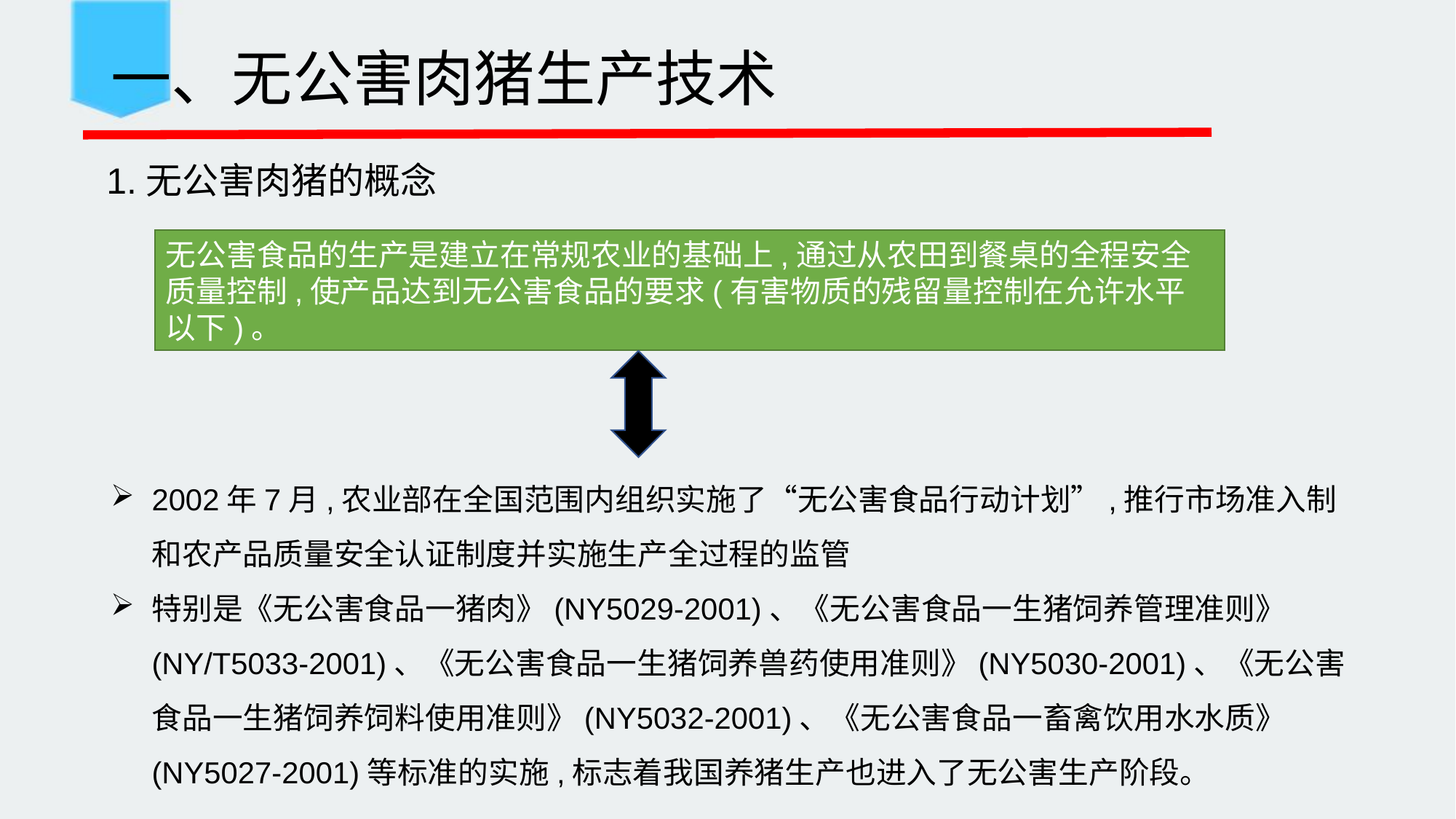

一、无公害肉猪生产技术
1.无公害肉猪的概念
无公害食品的生产是建立在常规农业的基础上,通过从农田到餐桌的全程安全质量控制,使产品达到无公害食品的要求(有害物质的残留量控制在允许水平以下)。

2002年7月,农业部在全国范围内组织实施了“无公害食品行动计划”,推行市场准入制和农产品质量安全认证制度并实施生产全过程的监管
特别是《无公害食品一猪肉》(NY5029-2001)、《无公害食品一生猪饲养管理准则》(NY/T5033-2001)、《无公害食品一生猪饲养兽药使用准则》(NY5030-2001)、《无公害食品一生猪饲养饲料使用准则》(NY5032-2001)、《无公害食品一畜禽饮用水水质》(NY5027-2001)等标准的实施,标志着我国养猪生产也进入了无公害生产阶段。